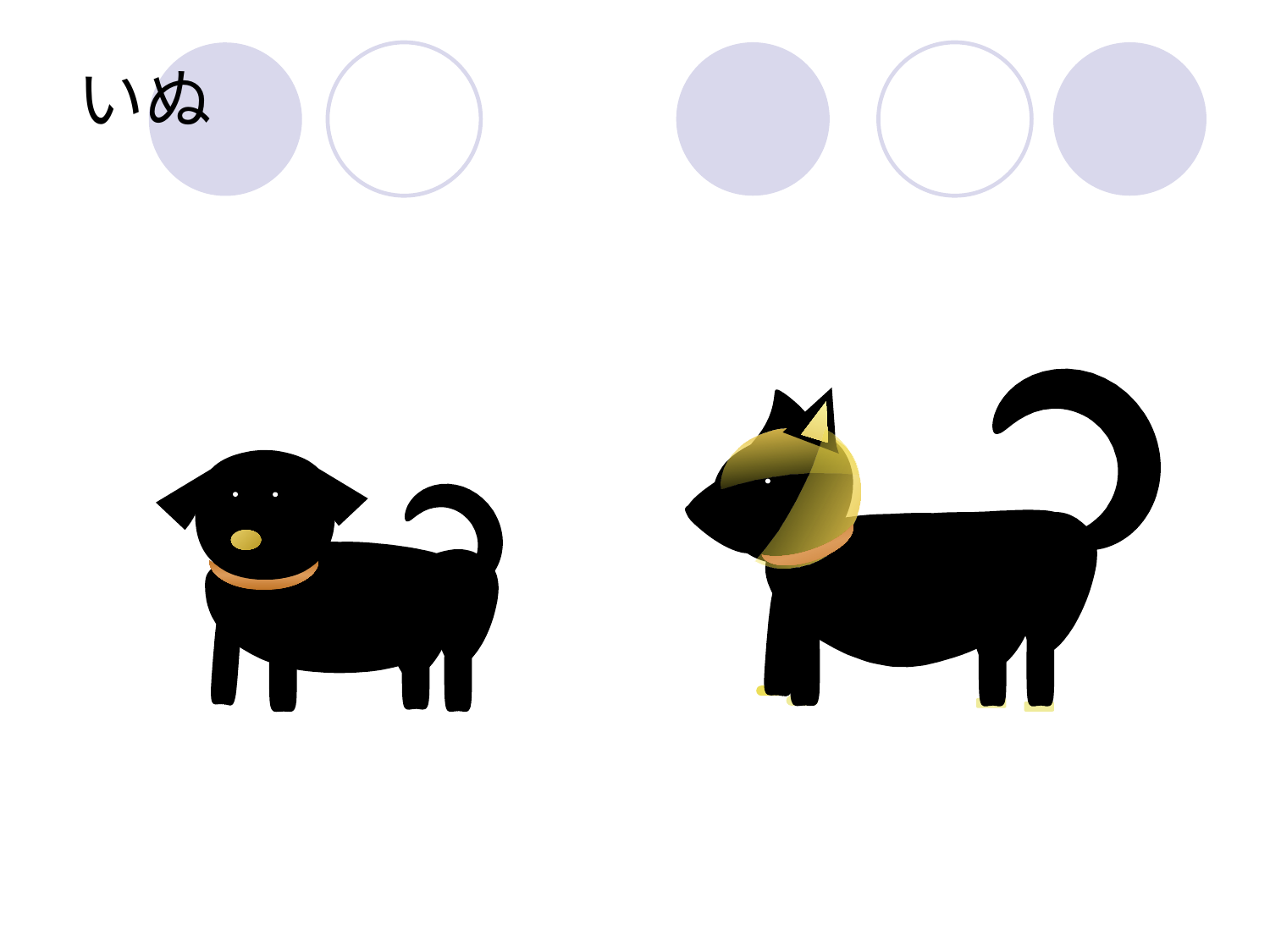

# いぬ

●
●
▼

●
▼

▼
●
●
●

●

●
●

●

●
●
●

●
●
●
●
●
●
●
●